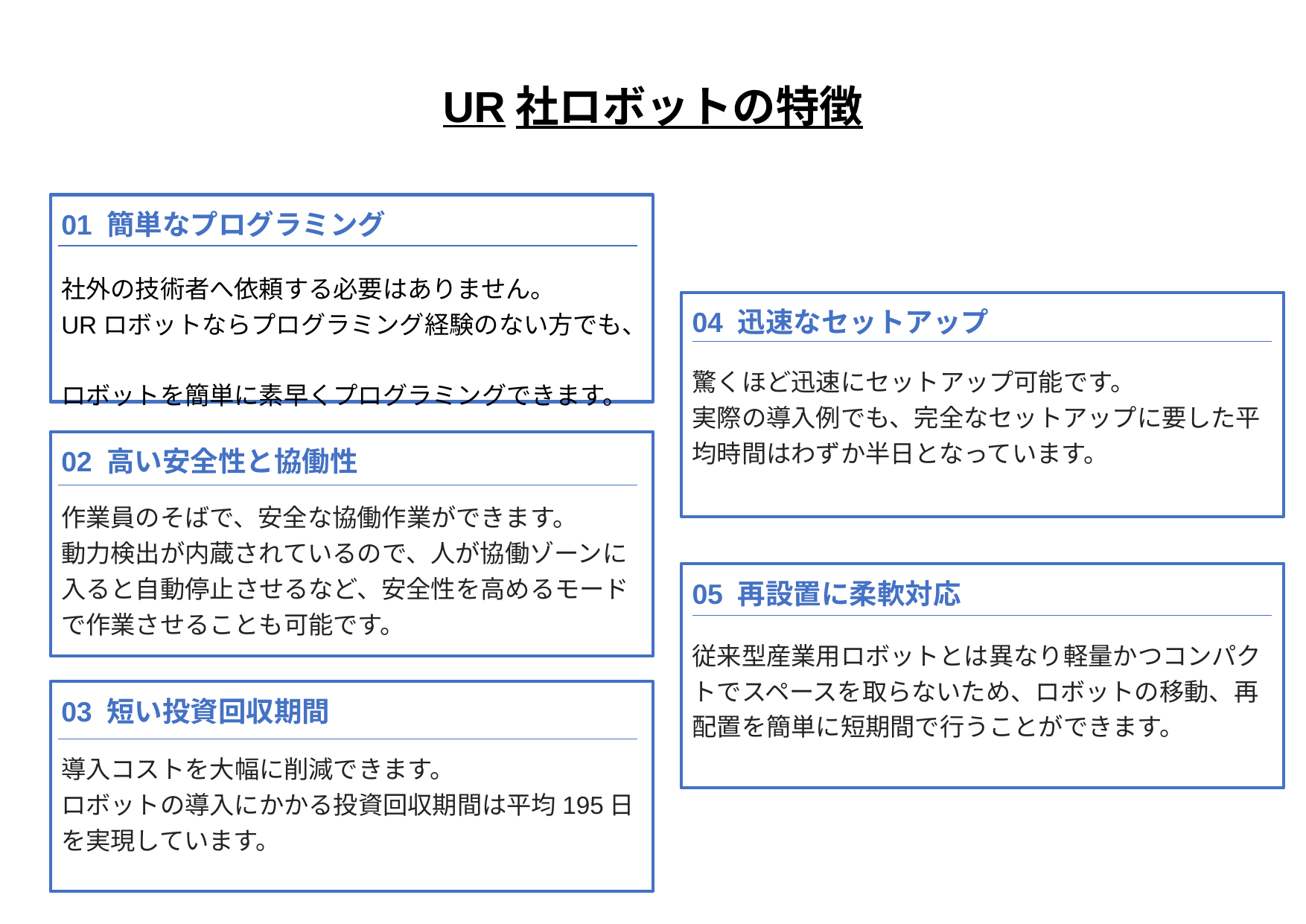

UR社ロボットの特徴
01 簡単なプログラミング
社外の技術者へ依頼する必要はありません。
URロボットならプログラミング経験のない方でも、
ロボットを簡単に素早くプログラミングできます。
04 迅速なセットアップ

驚くほど迅速にセットアップ可能です。
実際の導入例でも、完全なセットアップに要した平均時間はわずか半日となっています。

02 高い安全性と協働性
作業員のそばで、安全な協働作業ができます。
動力検出が内蔵されているので、人が協働ゾーンに入ると自動停止させるなど、安全性を高めるモードで作業させることも可能です。
05 再設置に柔軟対応
従来型産業用ロボットとは異なり軽量かつコンパクトでスペースを取らないため、ロボットの移動、再配置を簡単に短期間で行うことができます。
03 短い投資回収期間
導入コストを大幅に削減できます。
ロボットの導入にかかる投資回収期間は平均195日を実現しています。